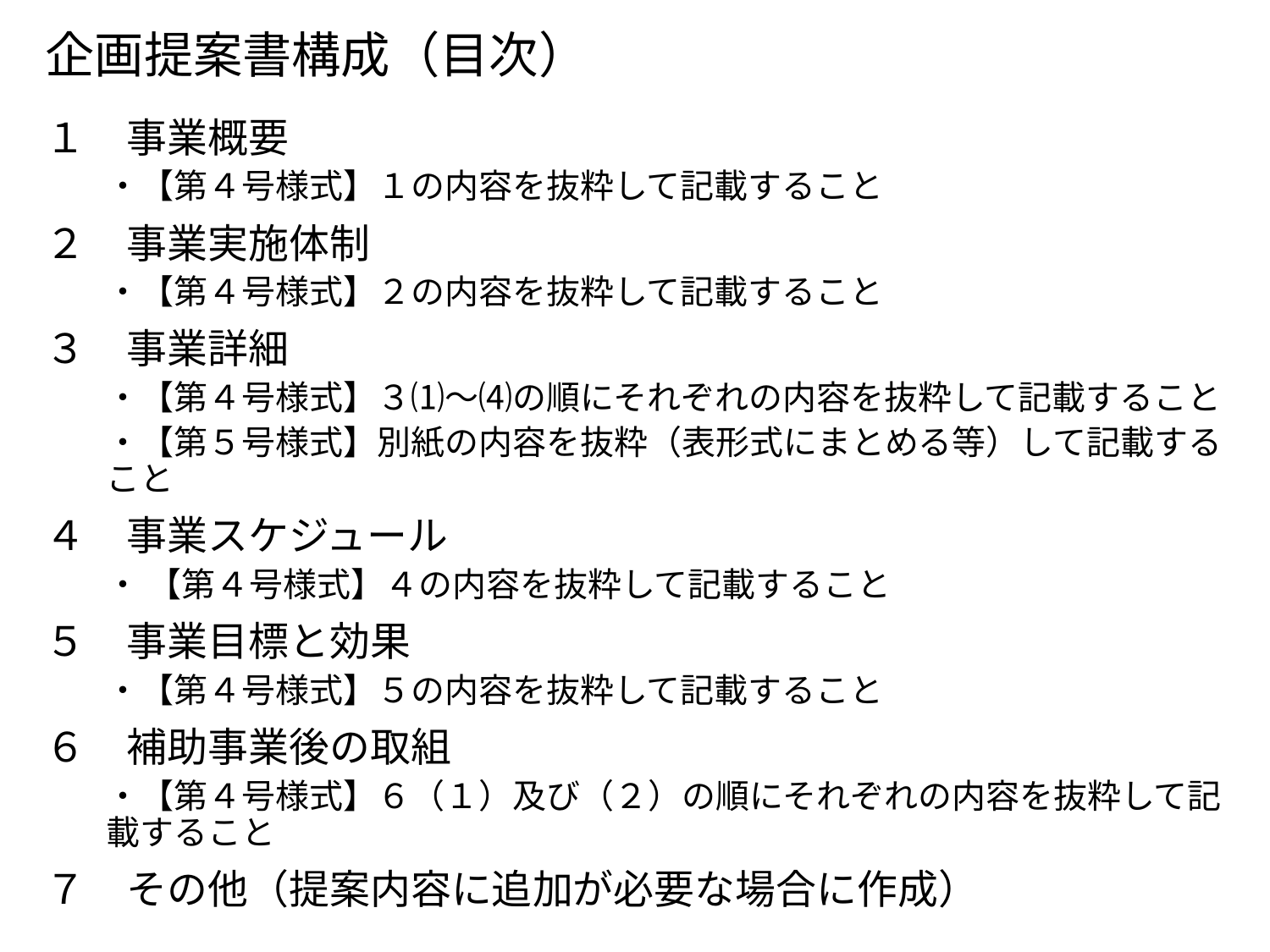

# 企画提案書構成（目次）
１　事業概要
・【第４号様式】１の内容を抜粋して記載すること
２　事業実施体制
・【第４号様式】２の内容を抜粋して記載すること
３　事業詳細
・【第４号様式】３⑴～⑷の順にそれぞれの内容を抜粋して記載すること
・【第５号様式】別紙の内容を抜粋（表形式にまとめる等）して記載すること
４　事業スケジュール
・ 【第４号様式】４の内容を抜粋して記載すること
５　事業目標と効果
・【第４号様式】５の内容を抜粋して記載すること
６　補助事業後の取組
・【第４号様式】６（１）及び（２）の順にそれぞれの内容を抜粋して記載すること
７　その他（提案内容に追加が必要な場合に作成）